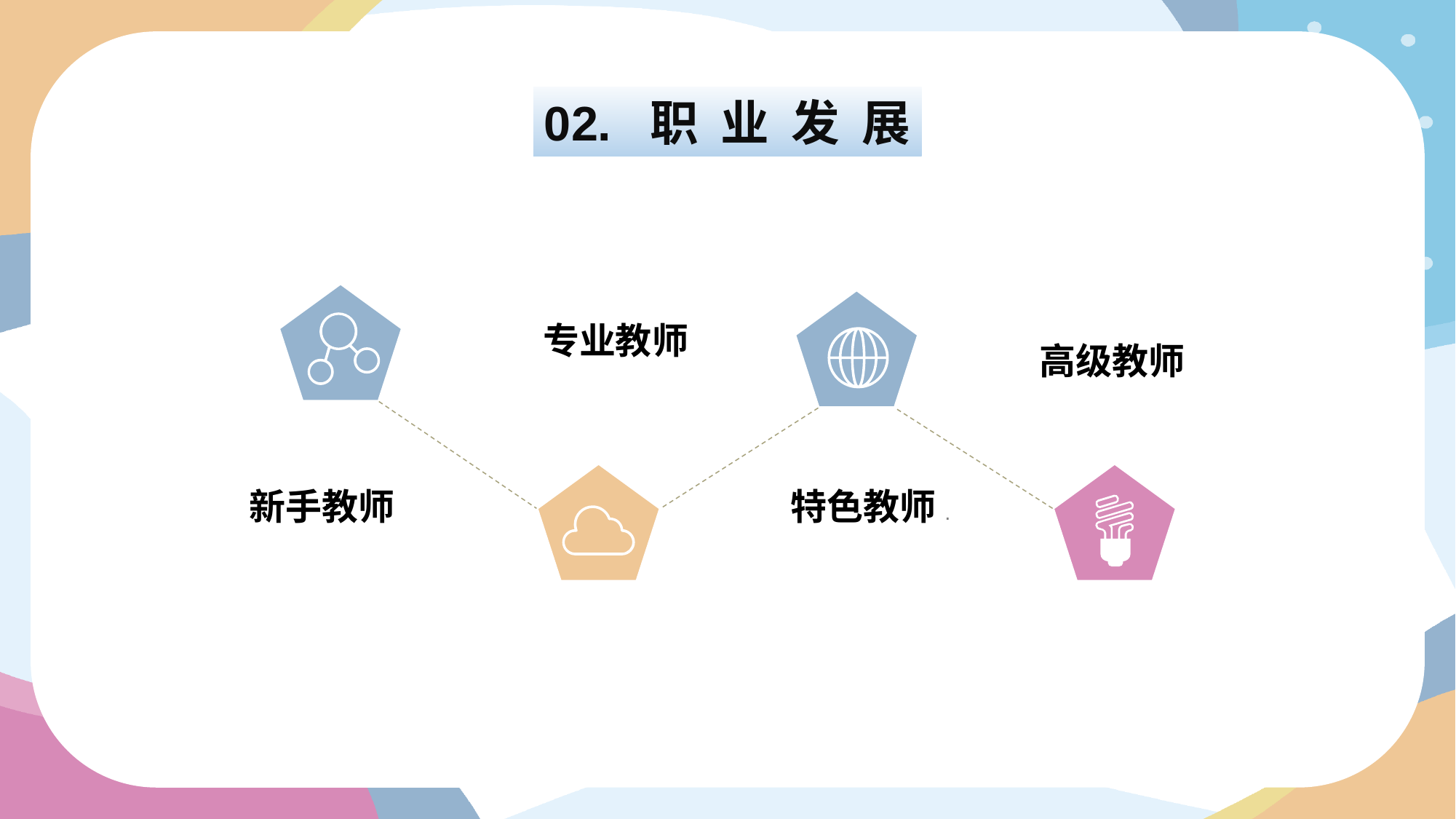

02.  职  业  发  展

专业教师

高级教师

新手教师
特色教师.